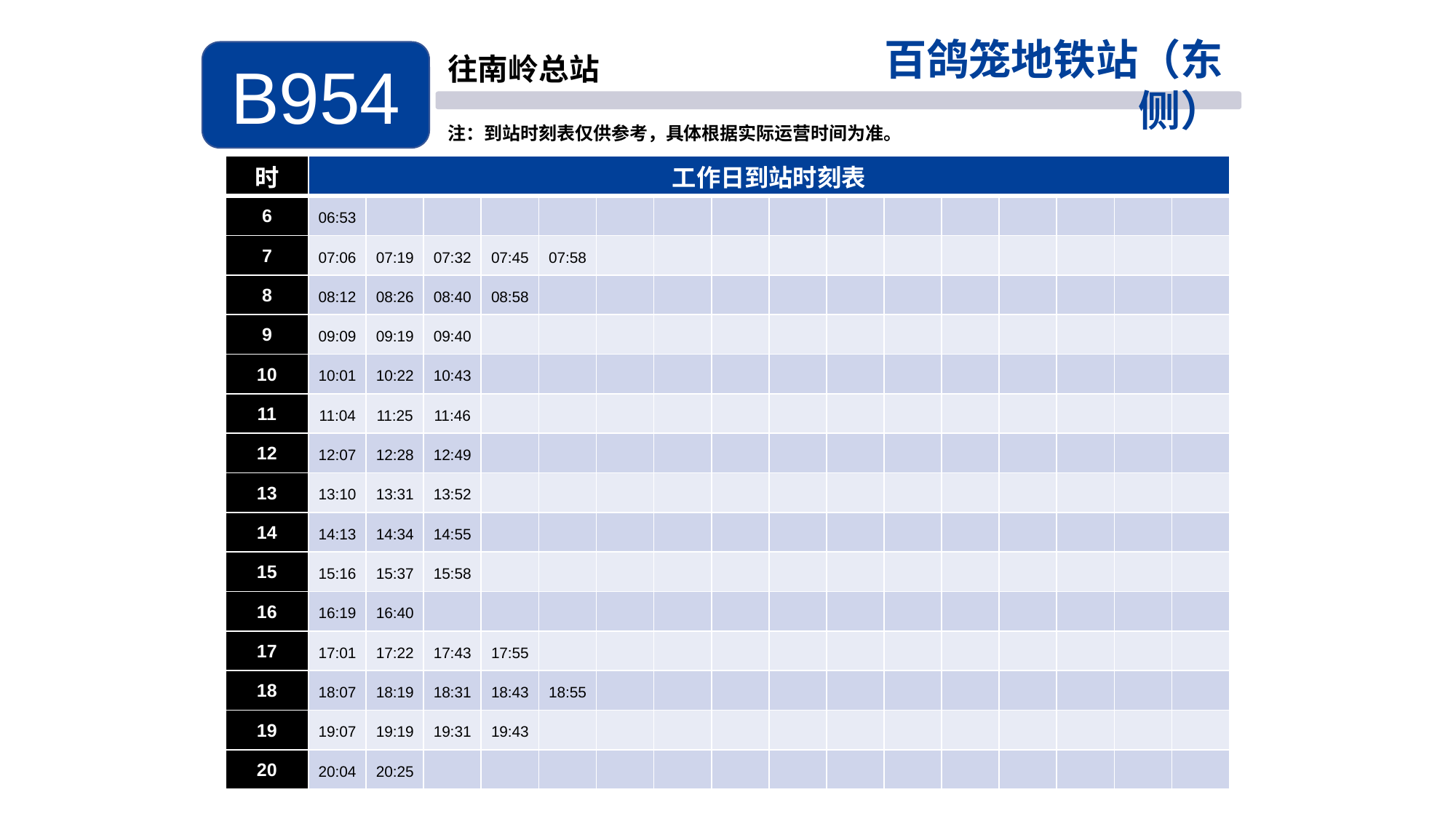

百鸽笼地铁站（东侧）
B954
往南岭总站

注：到站时刻表仅供参考，具体根据实际运营时间为准。
| 时 | 工作日到站时刻表 |  |  |  |  |  |  |  |  |  |  |  |  |  |  |  |
| --- | --- | --- | --- | --- | --- | --- | --- | --- | --- | --- | --- | --- | --- | --- | --- | --- |
| 6 | 06:53 |  |  |  |  |  |  |  |  |  |  |  |  |  |  |  |
| 7 | 07:06 | 07:19 | 07:32 | 07:45 | 07:58 |  |  |  |  |  |  |  |  |  |  |  |
| 8 | 08:12 | 08:26 | 08:40 | 08:58 |  |  |  |  |  |  |  |  |  |  |  |  |
| 9 | 09:09 | 09:19 | 09:40 |  |  |  |  |  |  |  |  |  |  |  |  |  |
| 10 | 10:01 | 10:22 | 10:43 |  |  |  |  |  |  |  |  |  |  |  |  |  |
| 11 | 11:04 | 11:25 | 11:46 |  |  |  |  |  |  |  |  |  |  |  |  |  |
| 12 | 12:07 | 12:28 | 12:49 |  |  |  |  |  |  |  |  |  |  |  |  |  |
| 13 | 13:10 | 13:31 | 13:52 |  |  |  |  |  |  |  |  |  |  |  |  |  |
| 14 | 14:13 | 14:34 | 14:55 |  |  |  |  |  |  |  |  |  |  |  |  |  |
| 15 | 15:16 | 15:37 | 15:58 |  |  |  |  |  |  |  |  |  |  |  |  |  |
| 16 | 16:19 | 16:40 |  |  |  |  |  |  |  |  |  |  |  |  |  |  |
| 17 | 17:01 | 17:22 | 17:43 | 17:55 |  |  |  |  |  |  |  |  |  |  |  |  |
| 18 | 18:07 | 18:19 | 18:31 | 18:43 | 18:55 |  |  |  |  |  |  |  |  |  |  |  |
| 19 | 19:07 | 19:19 | 19:31 | 19:43 |  |  |  |  |  |  |  |  |  |  |  |  |
| 20 | 20:04 | 20:25 |  |  |  |  |  |  |  |  |  |  |  |  |  |  |